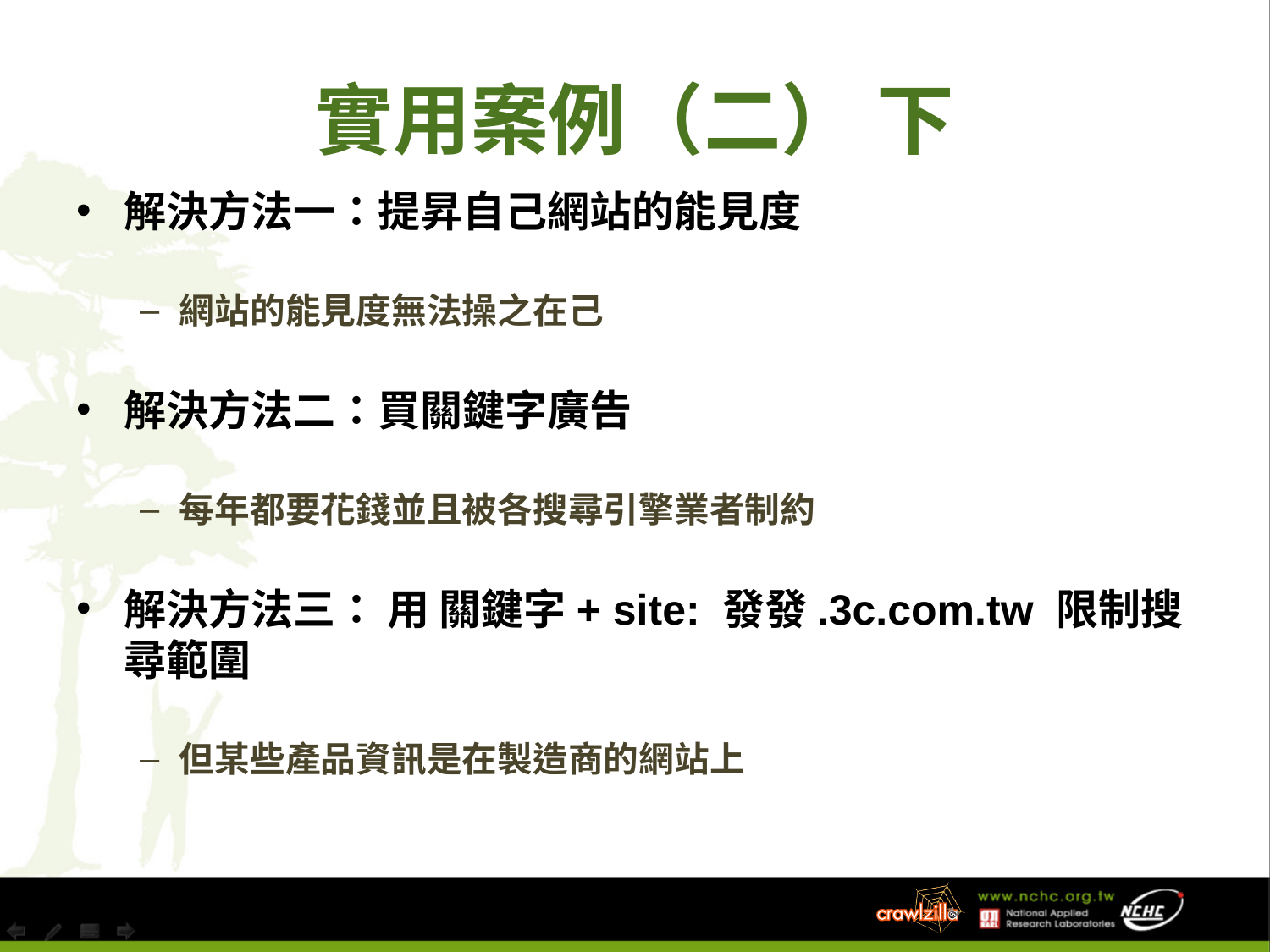

# 實用案例（二） 下
解決方法一：提昇自己網站的能見度
網站的能見度無法操之在己
解決方法二：買關鍵字廣告
每年都要花錢並且被各搜尋引擎業者制約
解決方法三： 用 關鍵字+ site: 發發.3c.com.tw 限制搜尋範圍
但某些產品資訊是在製造商的網站上